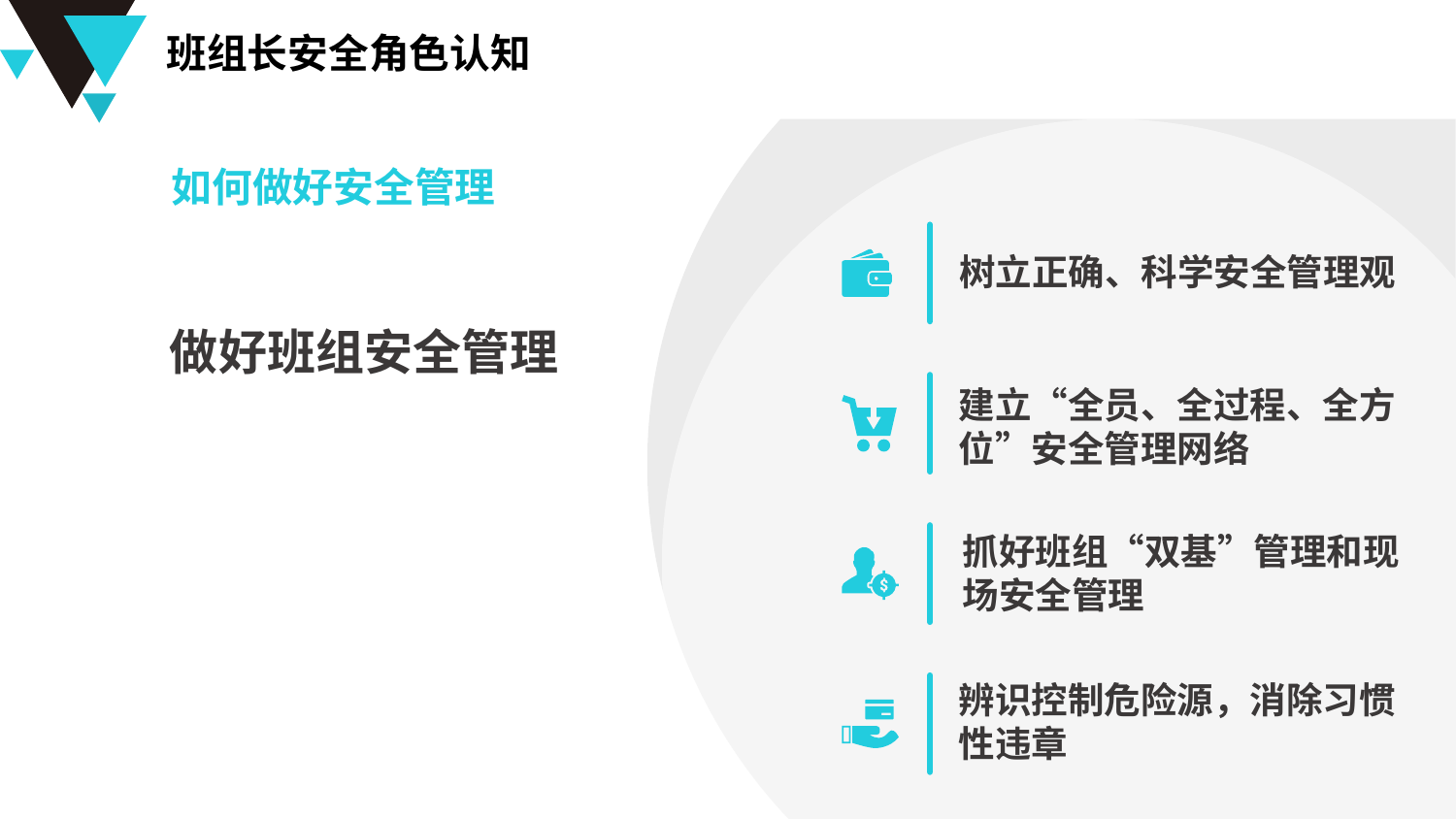

班组长安全角色认知

如何做好安全管理
树立正确、科学安全管理观

做好班组安全管理
建立“全员、全过程、全方位”安全管理网络

抓好班组“双基”管理和现场安全管理

辨识控制危险源，消除习惯性违章